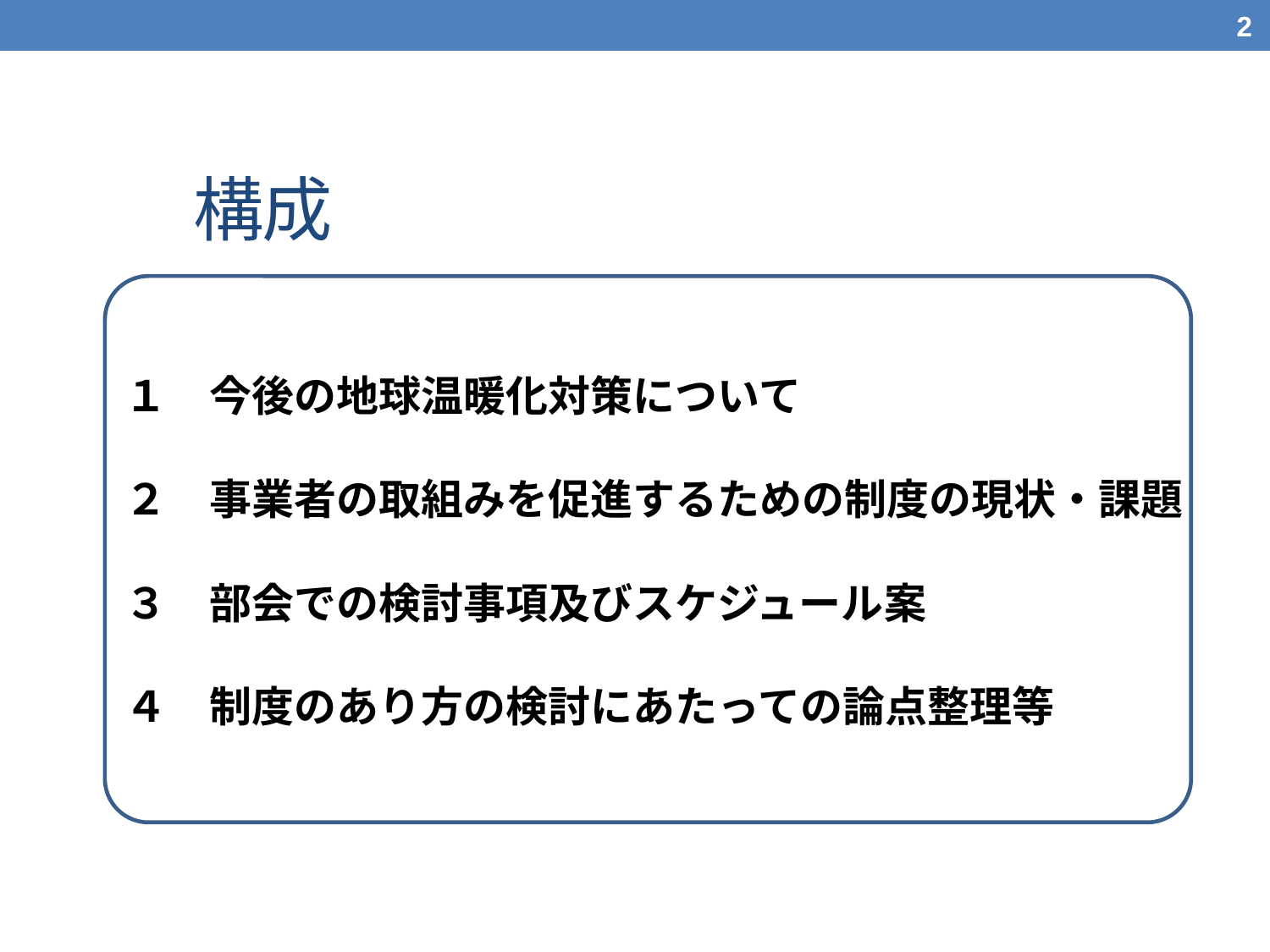

2
# 構成

１　今後の地球温暖化対策について
２　事業者の取組みを促進するための制度の現状・課題
３　部会での検討事項及びスケジュール案
４　制度のあり方の検討にあたっての論点整理等